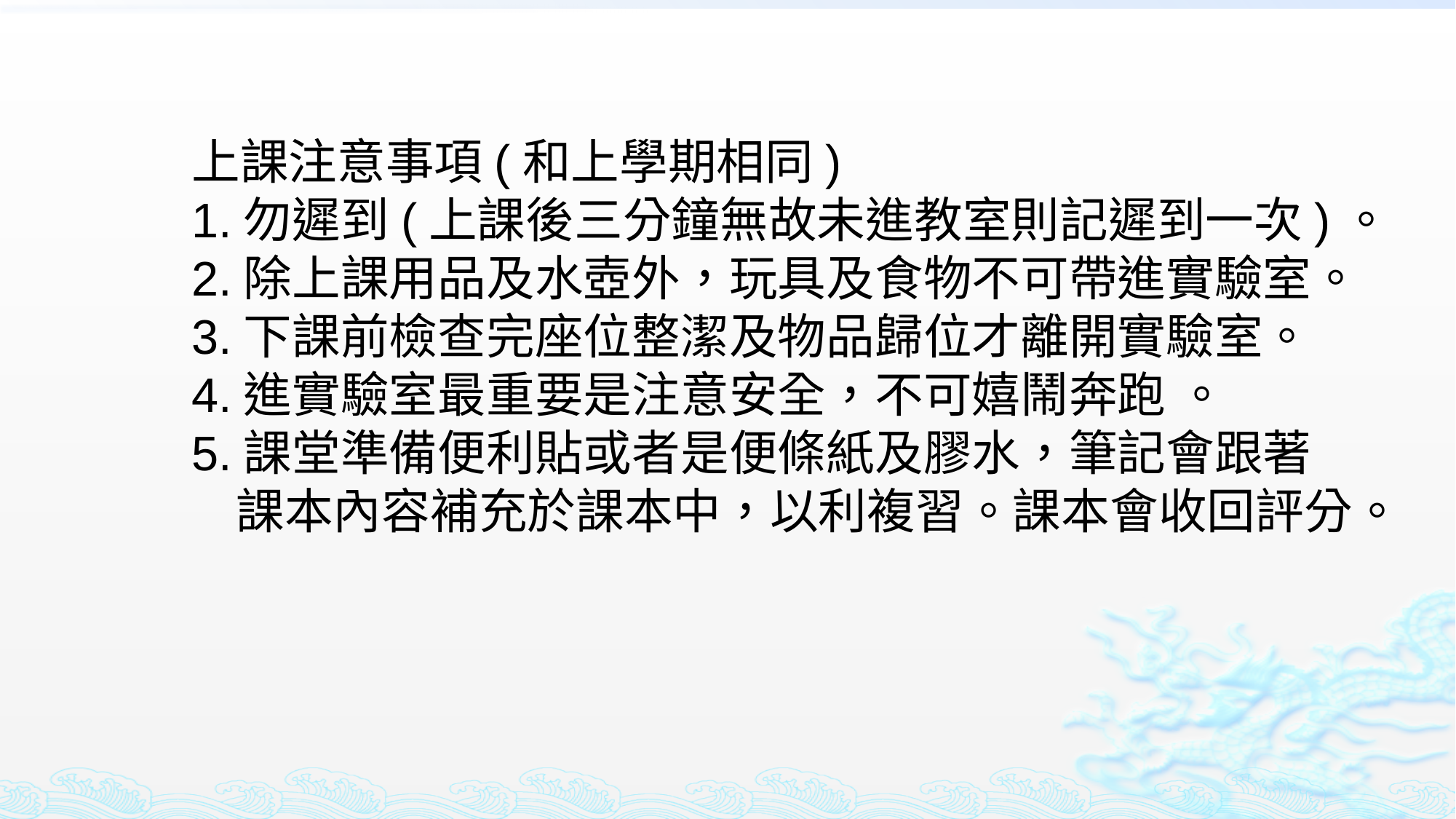

上課注意事項(和上學期相同)
1.勿遲到(上課後三分鐘無故未進教室則記遲到一次)。
2.除上課用品及水壺外，玩具及食物不可帶進實驗室。
3.下課前檢查完座位整潔及物品歸位才離開實驗室。
4.進實驗室最重要是注意安全，不可嬉鬧奔跑 。
5.課堂準備便利貼或者是便條紙及膠水，筆記會跟著
   課本內容補充於課本中，以利複習。課本會收回評分。